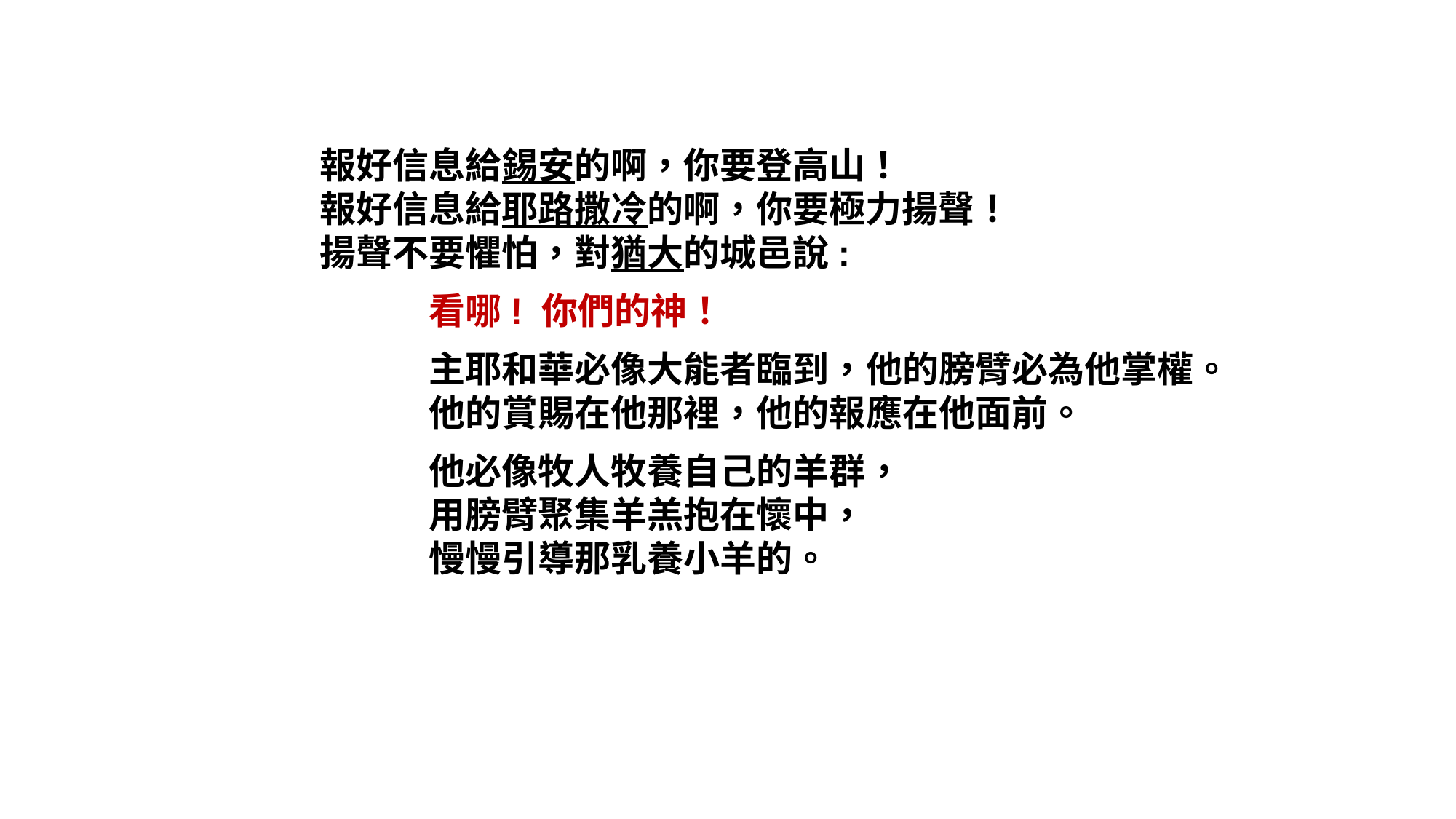

報好信息給錫安的啊，你要登高山！
報好信息給耶路撒冷的啊，你要極力揚聲！
揚聲不要懼怕，對猶大的城邑說:

看哪! 你們的神！

主耶和華必像大能者臨到，他的膀臂必為他掌權。
他的賞賜在他那裡，他的報應在他面前。

他必像牧人牧養自己的羊群，
用膀臂聚集羊羔抱在懷中，
慢慢引導那乳養小羊的。